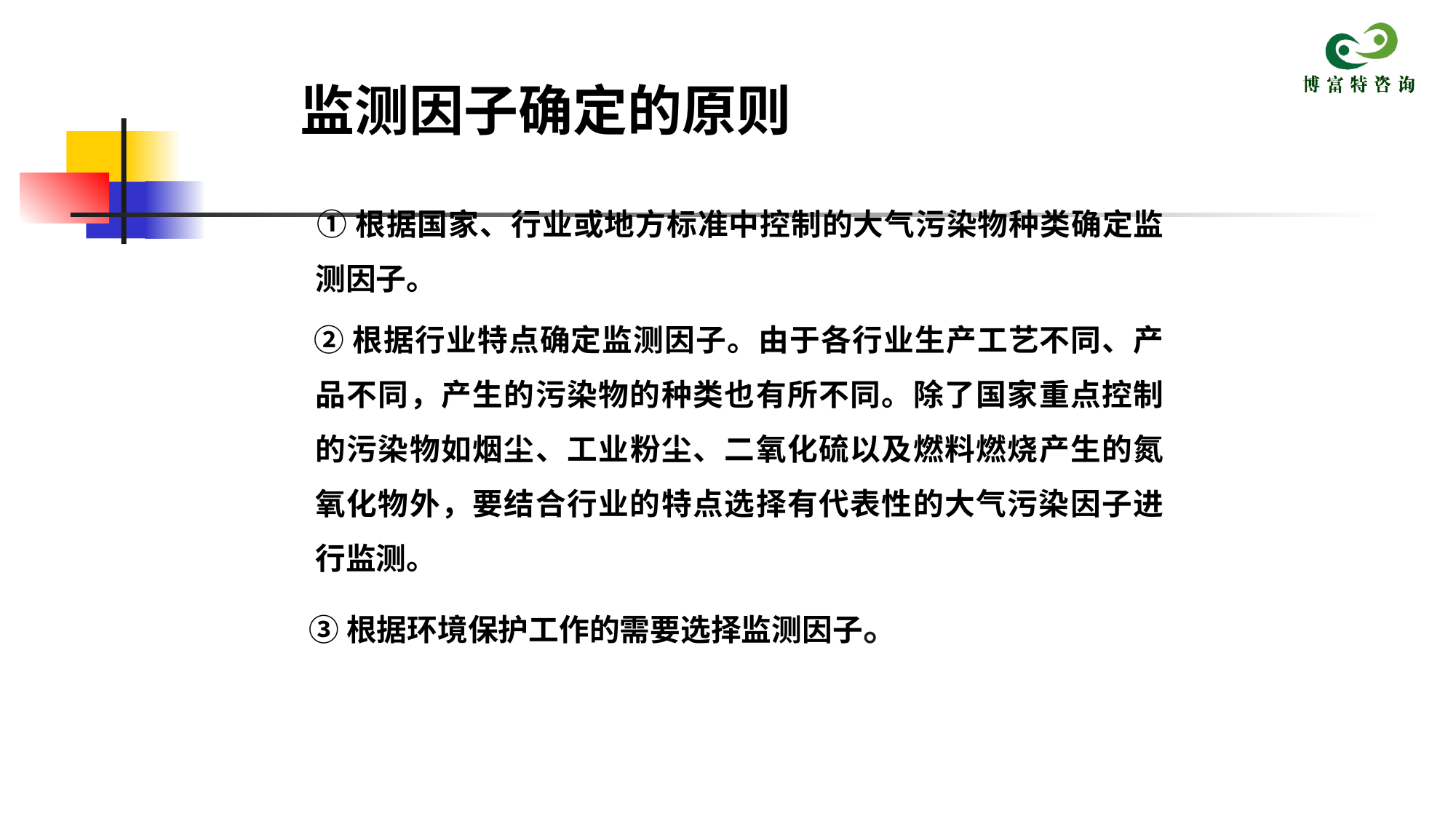

# 监测因子确定的原则
      ①根据国家、行业或地方标准中控制的大气污染物种类确定监测因子。
     ②根据行业特点确定监测因子。由于各行业生产工艺不同、产品不同，产生的污染物的种类也有所不同。除了国家重点控制的污染物如烟尘、工业粉尘、二氧化硫以及燃料燃烧产生的氮氧化物外，要结合行业的特点选择有代表性的大气污染因子进行监测。
     ③根据环境保护工作的需要选择监测因子。